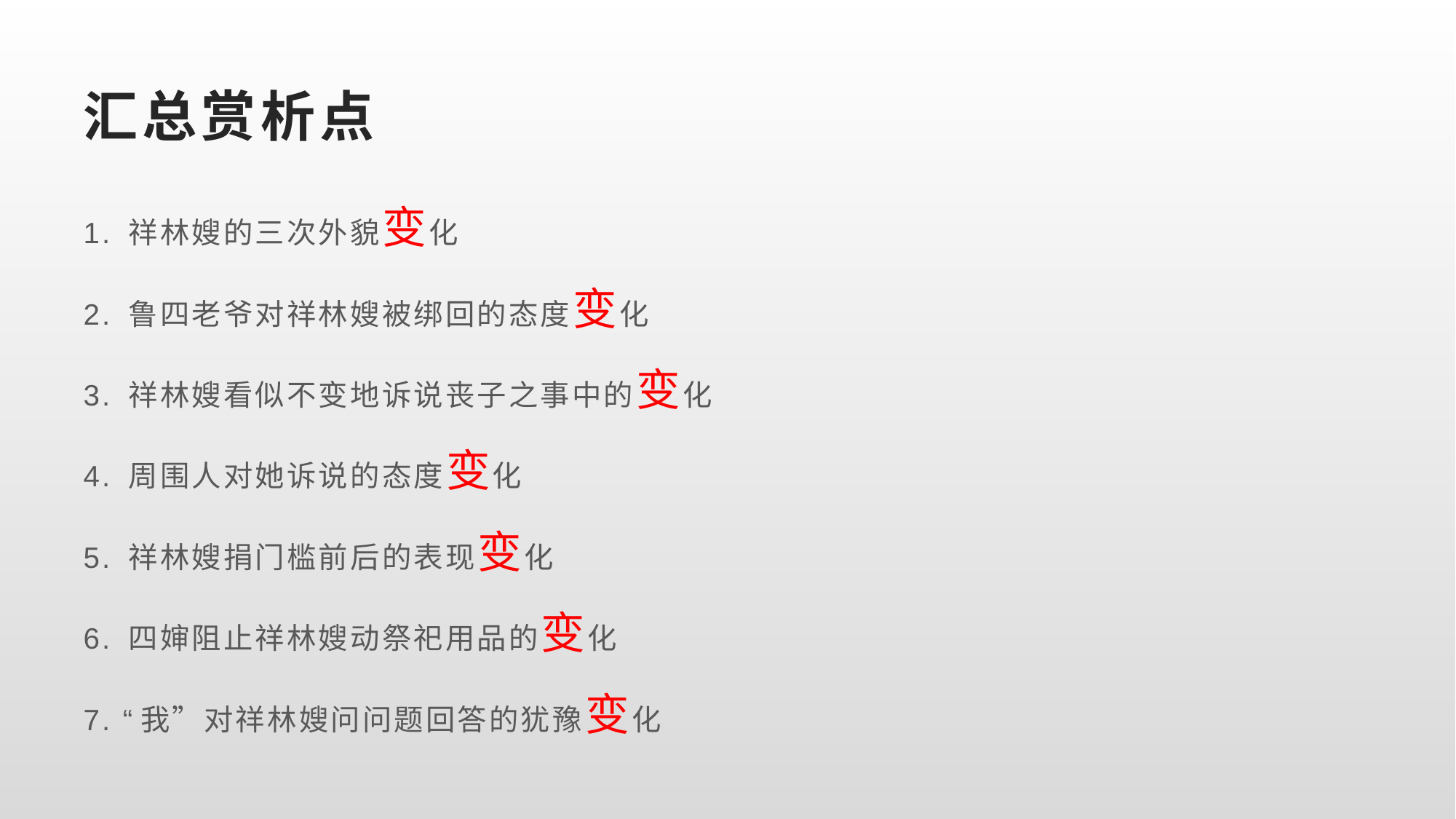

# 汇总赏析点
1. 祥林嫂的三次外貌变化
2. 鲁四老爷对祥林嫂被绑回的态度变化
3. 祥林嫂看似不变地诉说丧子之事中的变化
4. 周围人对她诉说的态度变化
5. 祥林嫂捐门槛前后的表现变化
6. 四婶阻止祥林嫂动祭祀用品的变化
7. “我”对祥林嫂问问题回答的犹豫变化